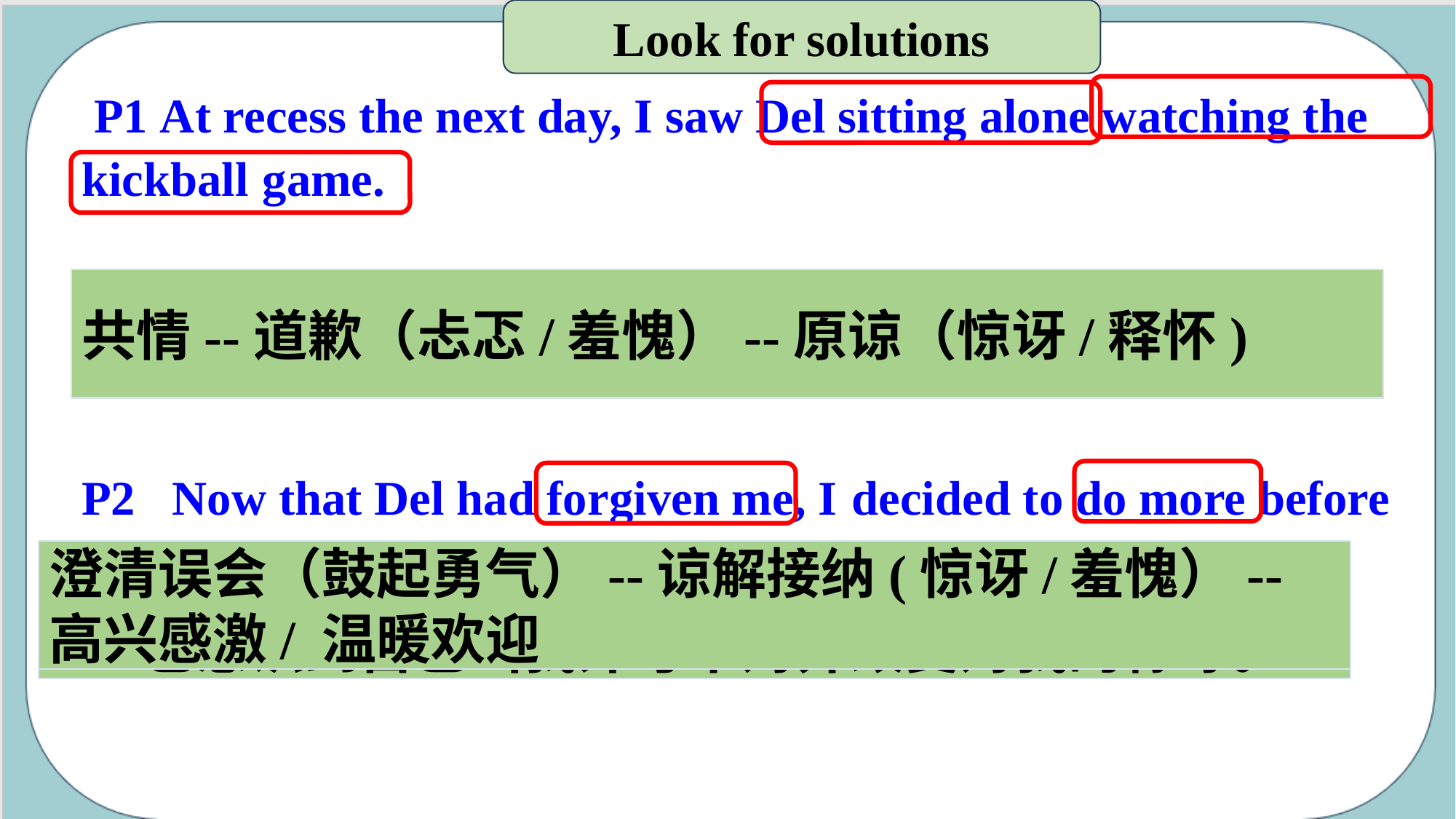

Look for solutions
 P1 At recess the next day, I saw Del sitting alone watching the
kickball game.

P2   Now that Del had forgiven me, I decided to do more before the recess was over.

共情--道歉（忐忑/羞愧）--原谅（惊讶/释怀)

澄清误会（鼓起勇气）--谅解接纳(惊讶/羞愧）--高兴感激/ 温暖欢迎
Solution: 我主动向Del道歉，并向同学们澄清实情，Del也意识到自己叫我外号不对并改变对我的称呼。